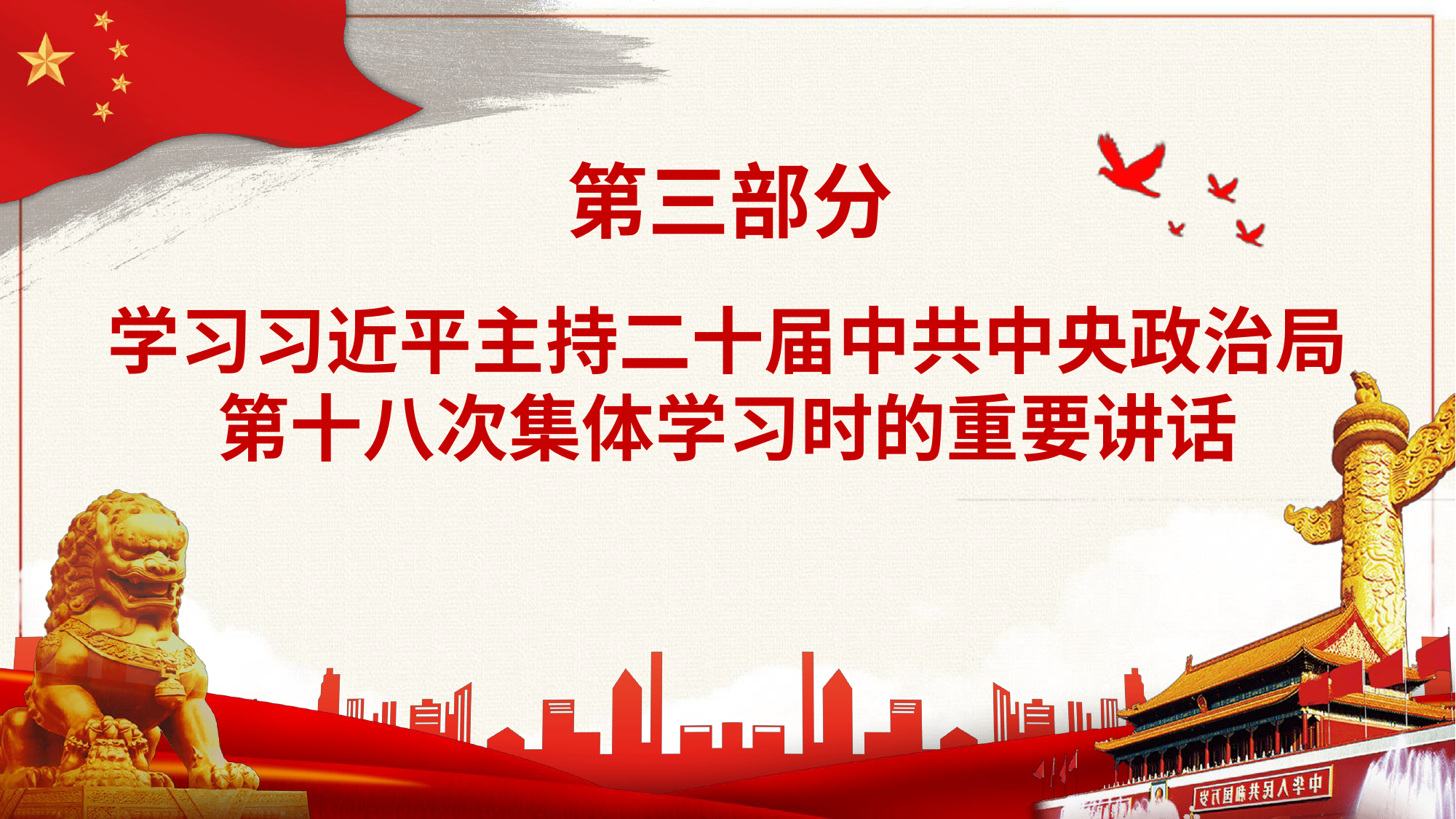

第三部分
学习习近平主持二十届中共中央政治局第十八次集体学习时的重要讲话